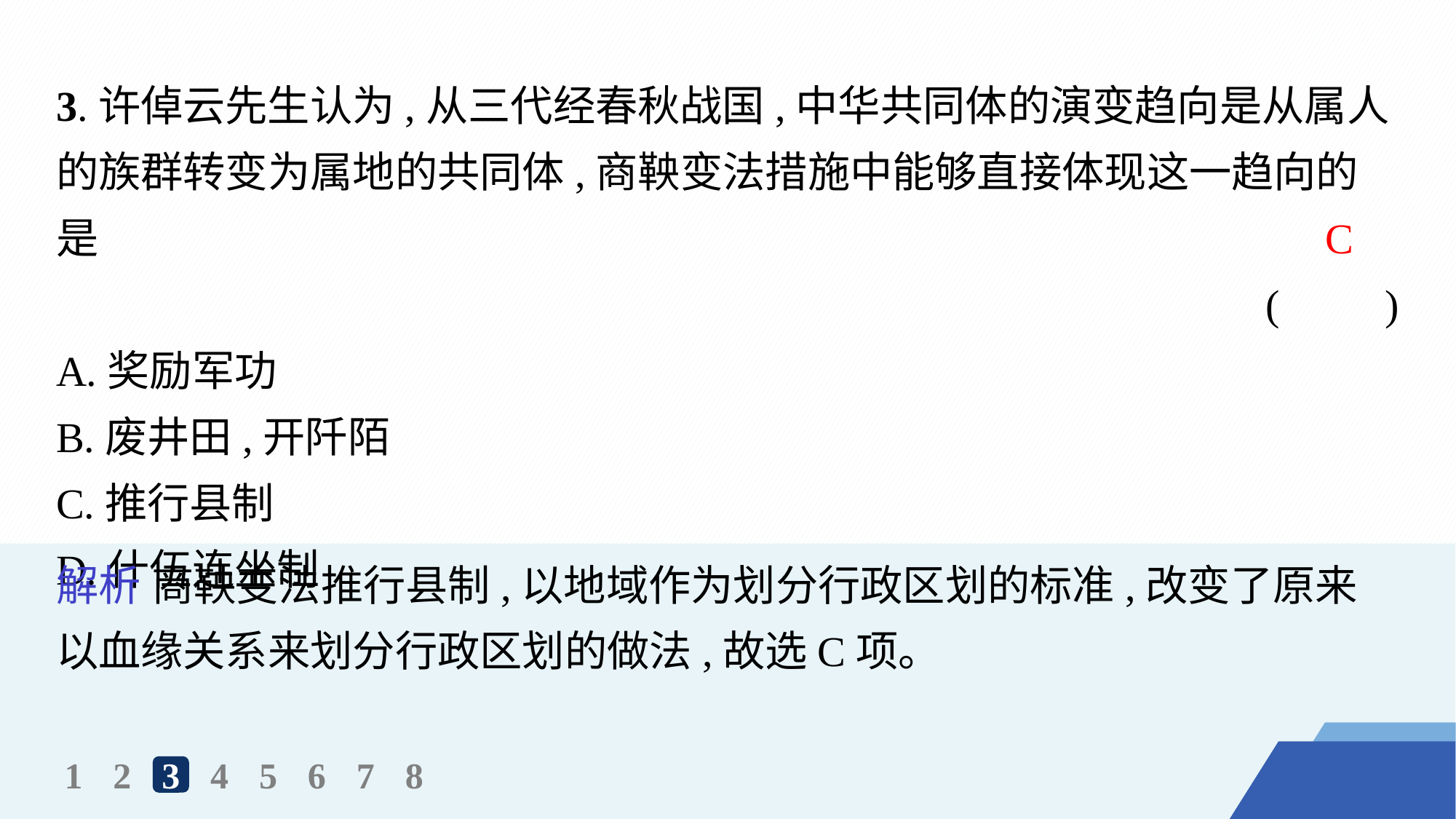

3.许倬云先生认为,从三代经春秋战国,中华共同体的演变趋向是从属人的族群转变为属地的共同体,商鞅变法措施中能够直接体现这一趋向的是
(　　)
A.奖励军功
B.废井田,开阡陌
C.推行县制
D.什伍连坐制
C
解析 商鞅变法推行县制,以地域作为划分行政区划的标准,改变了原来以血缘关系来划分行政区划的做法,故选C项。
1
2
3
4
5
6
7
8